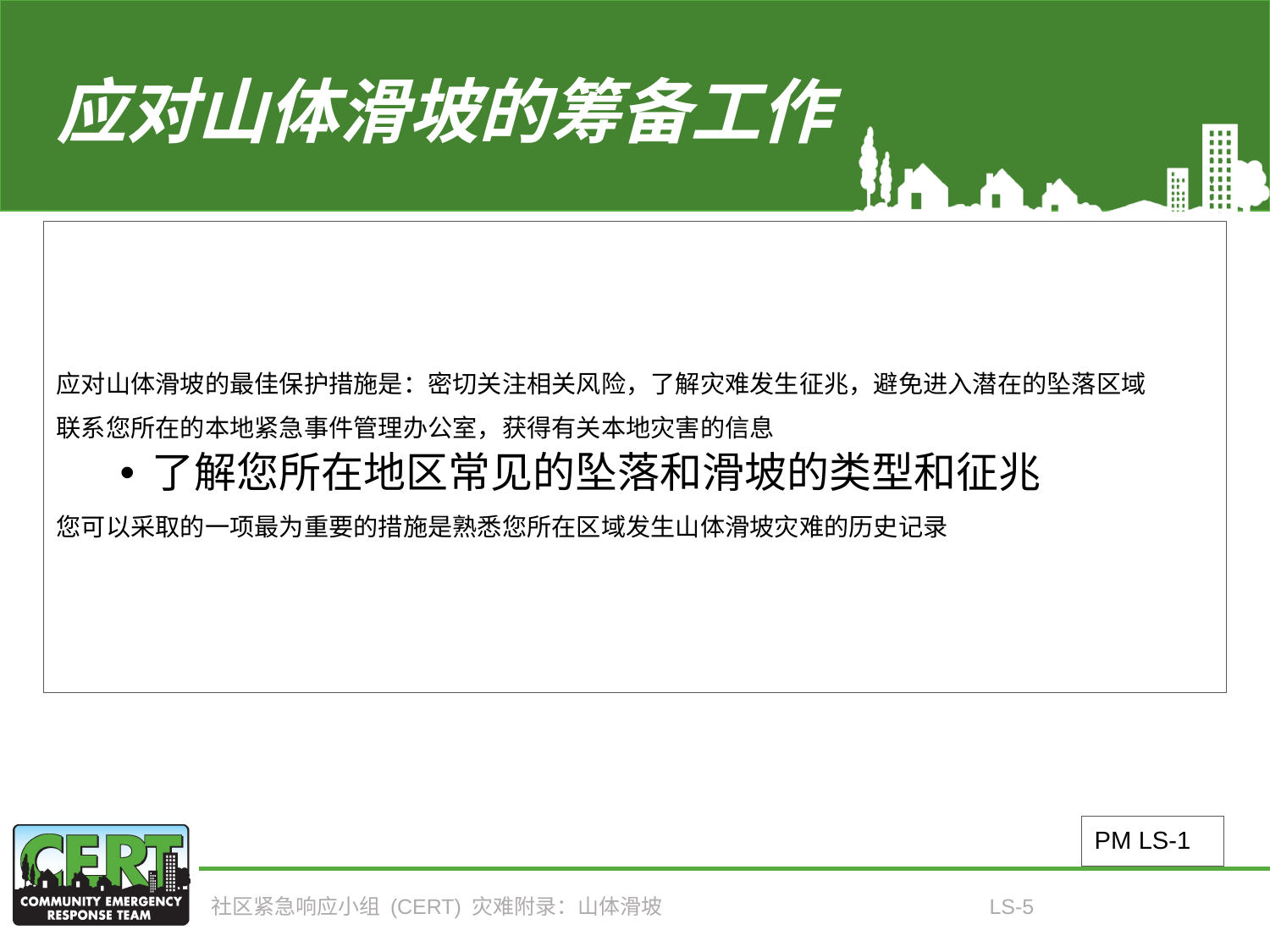

# 应对山体滑坡的筹备工作
应对山体滑坡的最佳保护措施是：密切关注相关风险，了解灾难发生征兆，避免进入潜在的坠落区域
联系您所在的本地紧急事件管理办公室，获得有关本地灾害的信息
了解您所在地区常见的坠落和滑坡的类型和征兆
您可以采取的一项最为重要的措施是熟悉您所在区域发生山体滑坡灾难的历史记录
PM LS-1
社区紧急响应小组 (CERT) 灾难附录：山体滑坡
LS-5